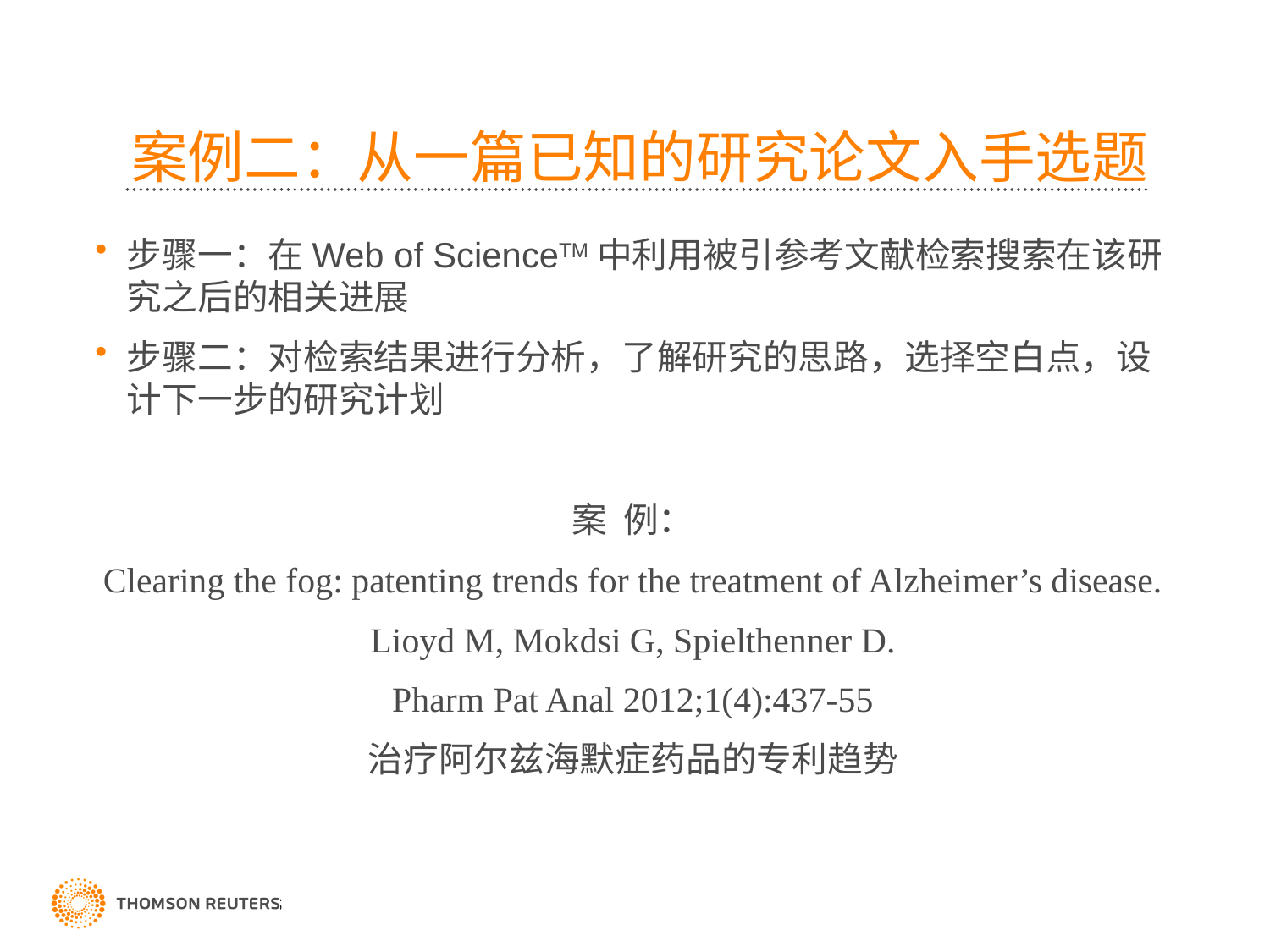

# 案例二：从一篇已知的研究论文入手选题
步骤一：在Web of ScienceTM中利用被引参考文献检索搜索在该研究之后的相关进展
步骤二：对检索结果进行分析，了解研究的思路，选择空白点，设计下一步的研究计划

案  例：
Clearing the fog: patenting trends for the treatment of Alzheimer’s disease.
Lioyd M, Mokdsi G, Spielthenner D.
Pharm Pat Anal 2012;1(4):437-55
治疗阿尔兹海默症药品的专利趋势

74